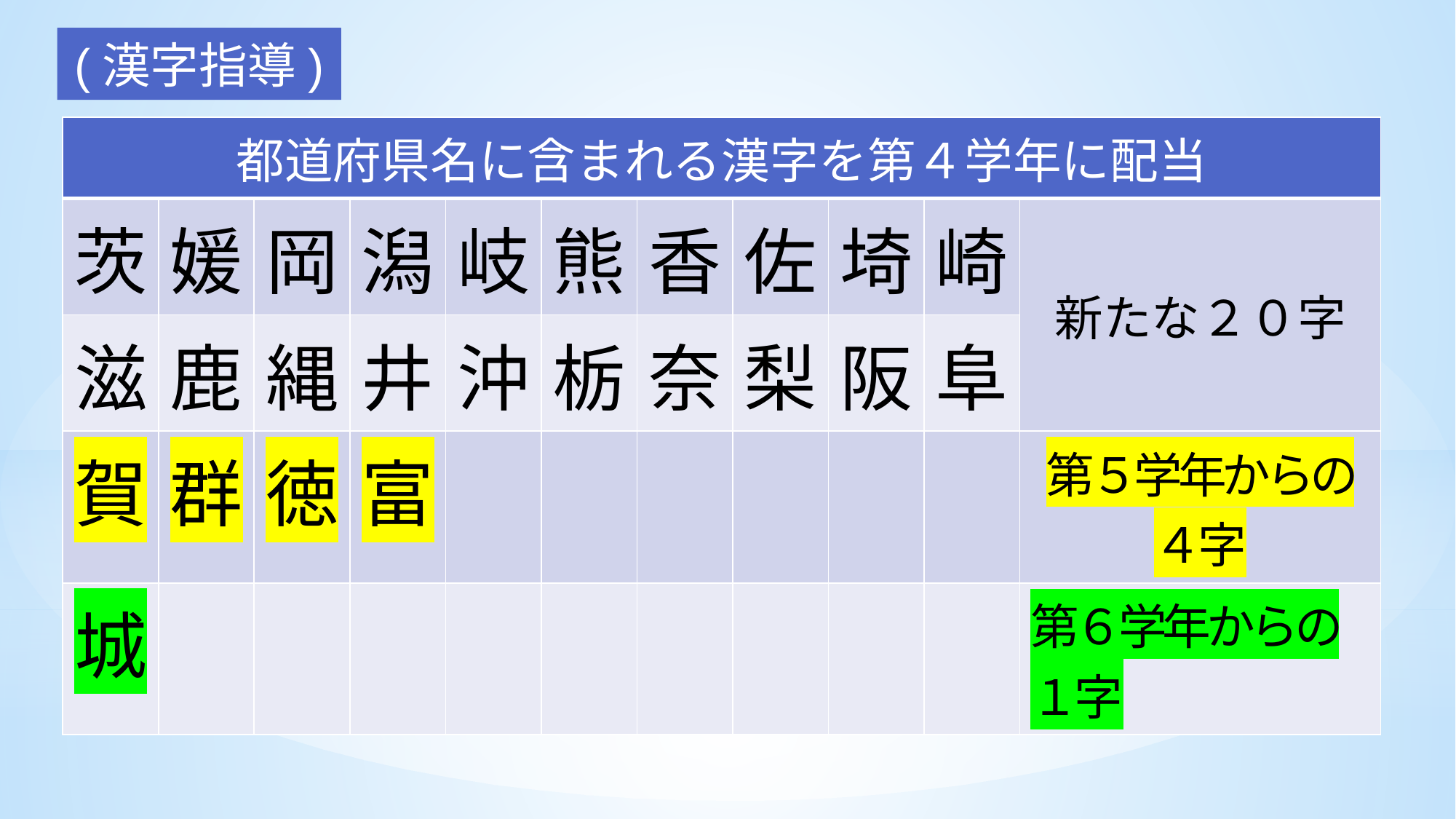

(漢字指導)
| 都道府県名に含まれる漢字を第４学年に配当 |  |  |  |  |  |  |  |  |  |  |
| --- | --- | --- | --- | --- | --- | --- | --- | --- | --- | --- |
| 茨 | 媛 | 岡 | 潟 | 岐 | 熊 | 香 | 佐 | 埼 | 崎 | 新たな２０字 |
| 滋 | 鹿 | 縄 | 井 | 沖 | 栃 | 奈 | 梨 | 阪 | 阜 |  |
| 賀 | 群 | 徳 | 富 |  |  |  |  |  |  | 第５学年からの４字 |
| 城 |  |  |  |  |  |  |  |  |  | 第６学年からの１字 |